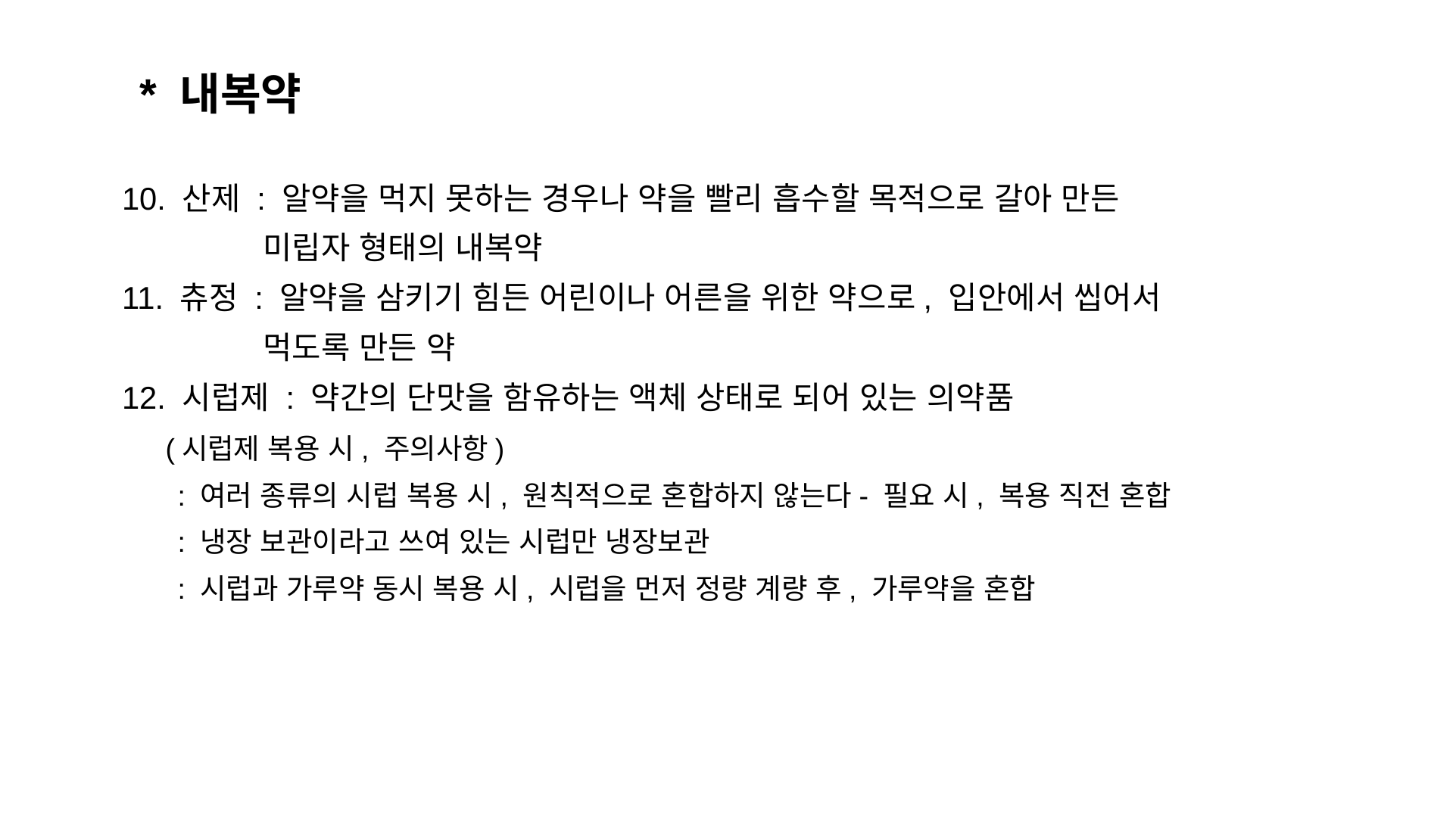

* 내복약
10. 산제 : 알약을 먹지 못하는 경우나 약을 빨리 흡수할 목적으로 갈아 만든
               미립자 형태의 내복약
11. 츄정 : 알약을 삼키기 힘든 어린이나 어른을 위한 약으로, 입안에서 씹어서
               먹도록 만든 약
12. 시럽제 : 약간의 단맛을 함유하는 액체 상태로 되어 있는 의약품
     (시럽제 복용 시, 주의사항)
       : 여러 종류의 시럽 복용 시, 원칙적으로 혼합하지 않는다- 필요 시, 복용 직전 혼합
       : 냉장 보관이라고 쓰여 있는 시럽만 냉장보관
       : 시럽과 가루약 동시 복용 시, 시럽을 먼저 정량 계량 후, 가루약을 혼합